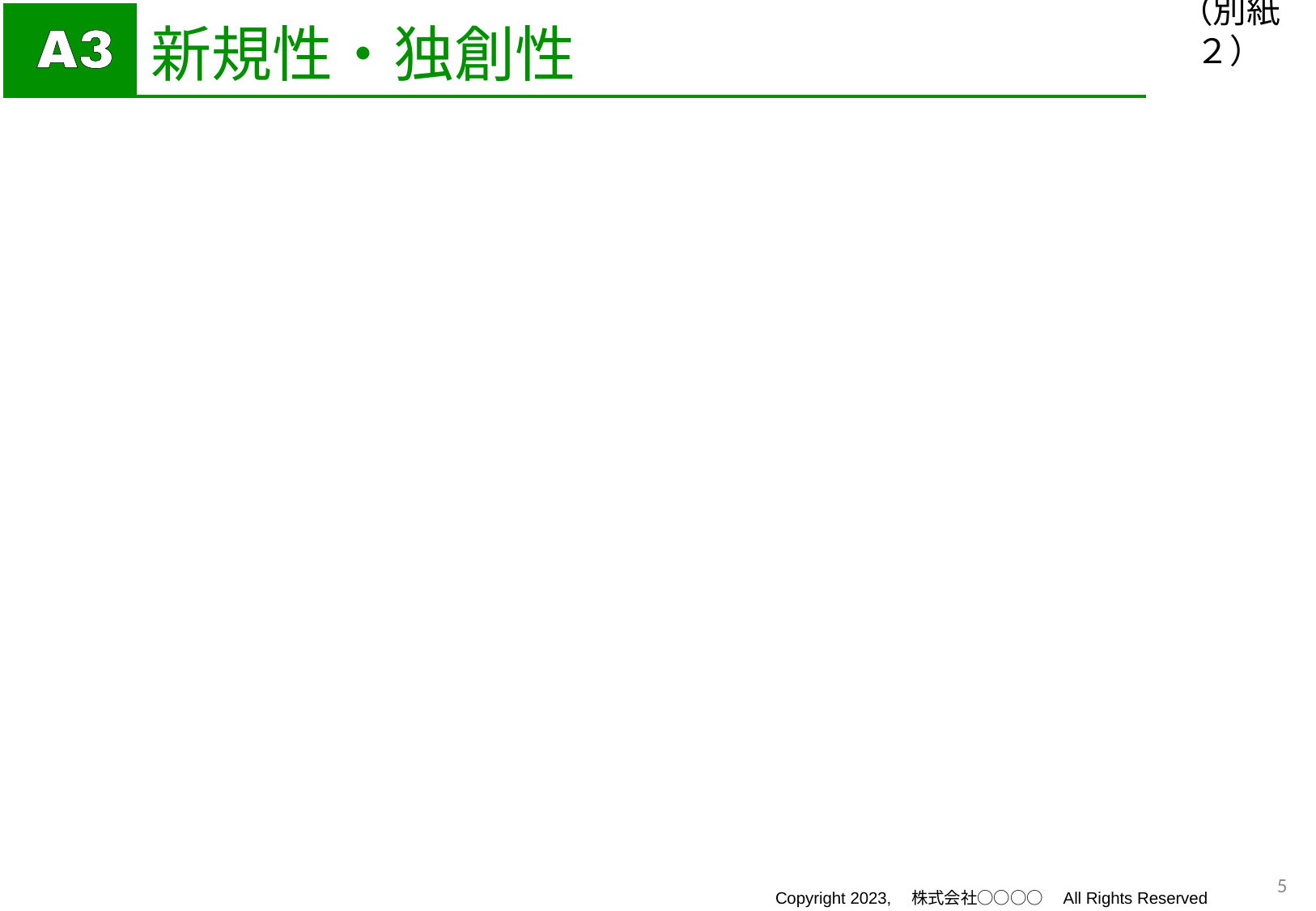

| A3 | 新規性・独創性 |
| --- | --- |
（別紙２）
5
Copyright 2023,　株式会社○○○○　All Rights Reserved　　－  P. 0 －